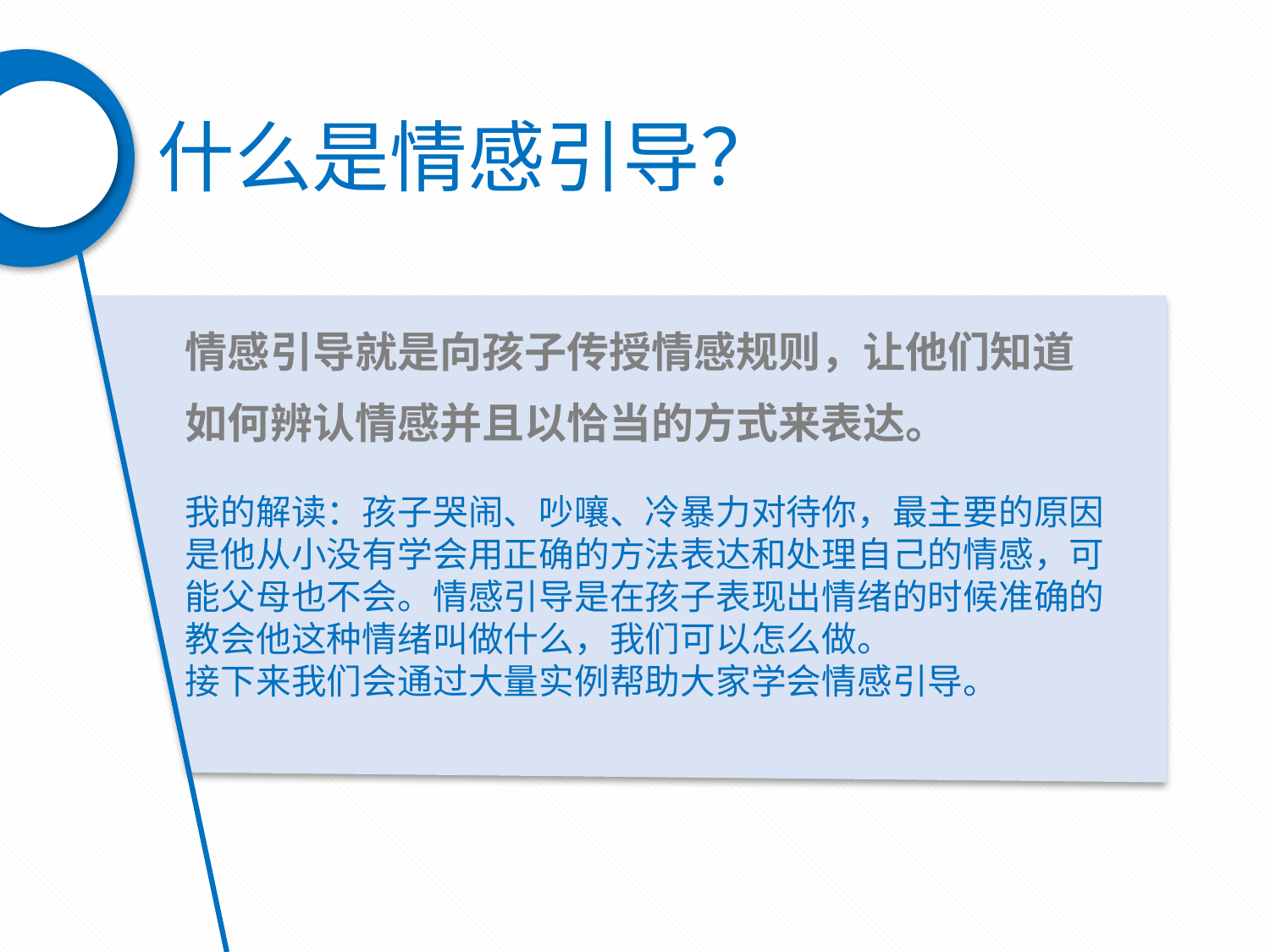

什么是情感引导？

情感引导就是向孩子传授情感规则，让他们知道如何辨认情感并且以恰当的方式来表达。

我的解读：孩子哭闹、吵嚷、冷暴力对待你，最主要的原因是他从小没有学会用正确的方法表达和处理自己的情感，可能父母也不会。情感引导是在孩子表现出情绪的时候准确的教会他这种情绪叫做什么，我们可以怎么做。
接下来我们会通过大量实例帮助大家学会情感引导。